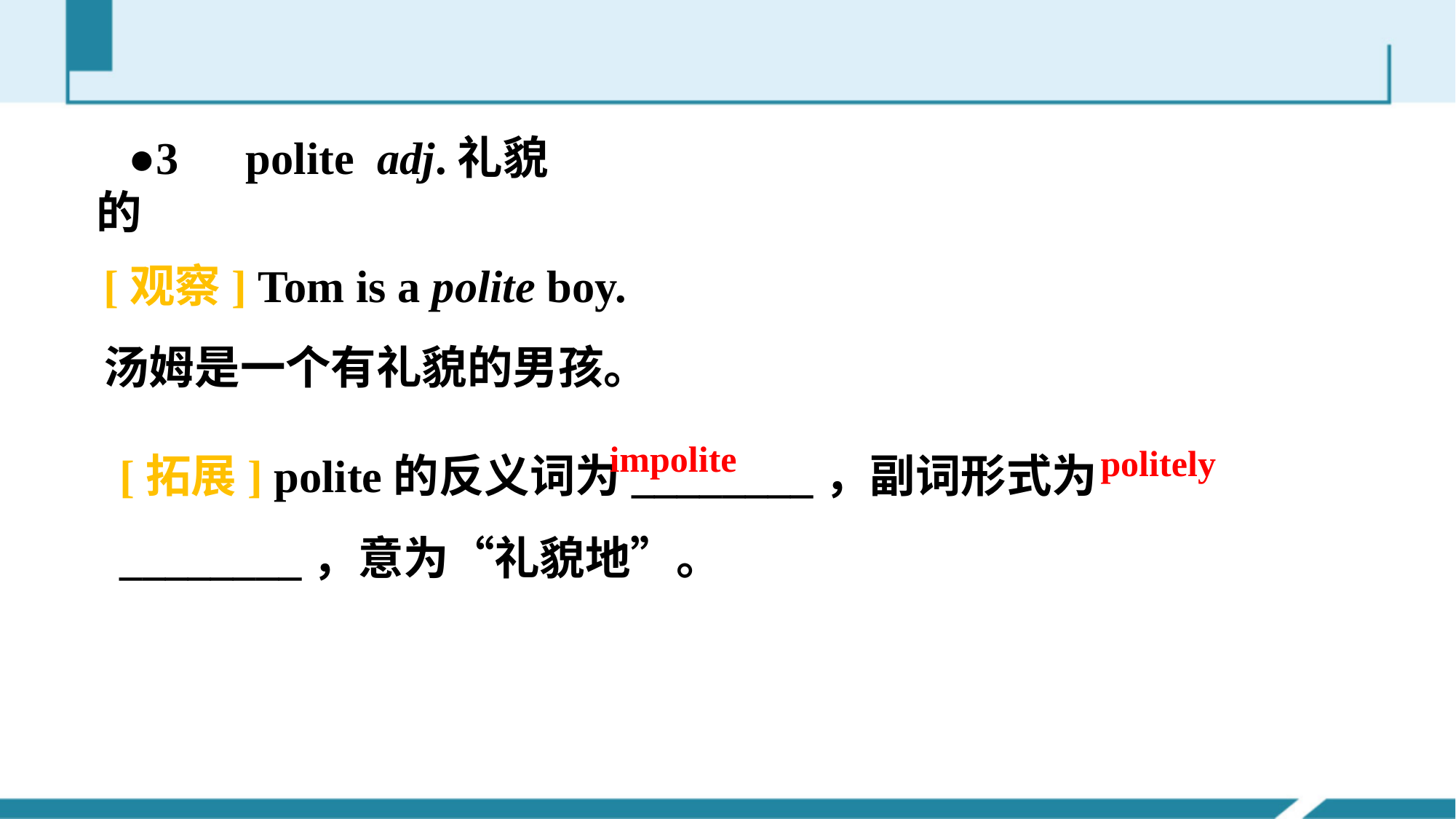

●3　polite  adj.礼貌的
[观察] Tom is a polite boy.
汤姆是一个有礼貌的男孩。
[拓展] polite的反义词为________，副词形式为________，意为“礼貌地”。
impolite
politely